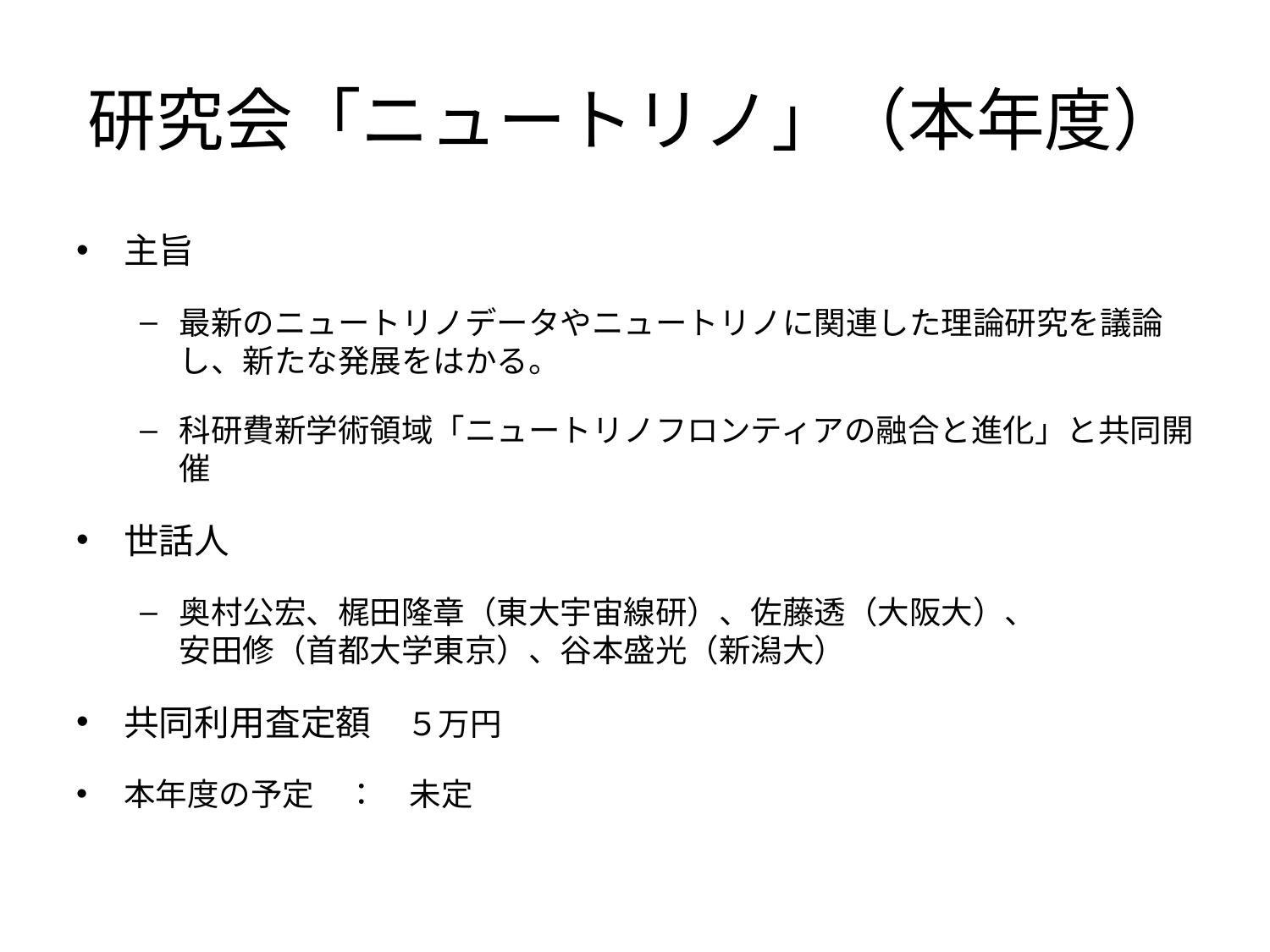

# 研究会「ニュートリノ」（本年度）
主旨
最新のニュートリノデータやニュートリノに関連した理論研究を議論し、新たな発展をはかる。
科研費新学術領域「ニュートリノフロンティアの融合と進化」と共同開催
世話人
奥村公宏、梶田隆章（東大宇宙線研）、佐藤透（大阪大）、
安田修（首都大学東京）、谷本盛光（新潟大）
共同利用査定額　５万円
本年度の予定　：　未定